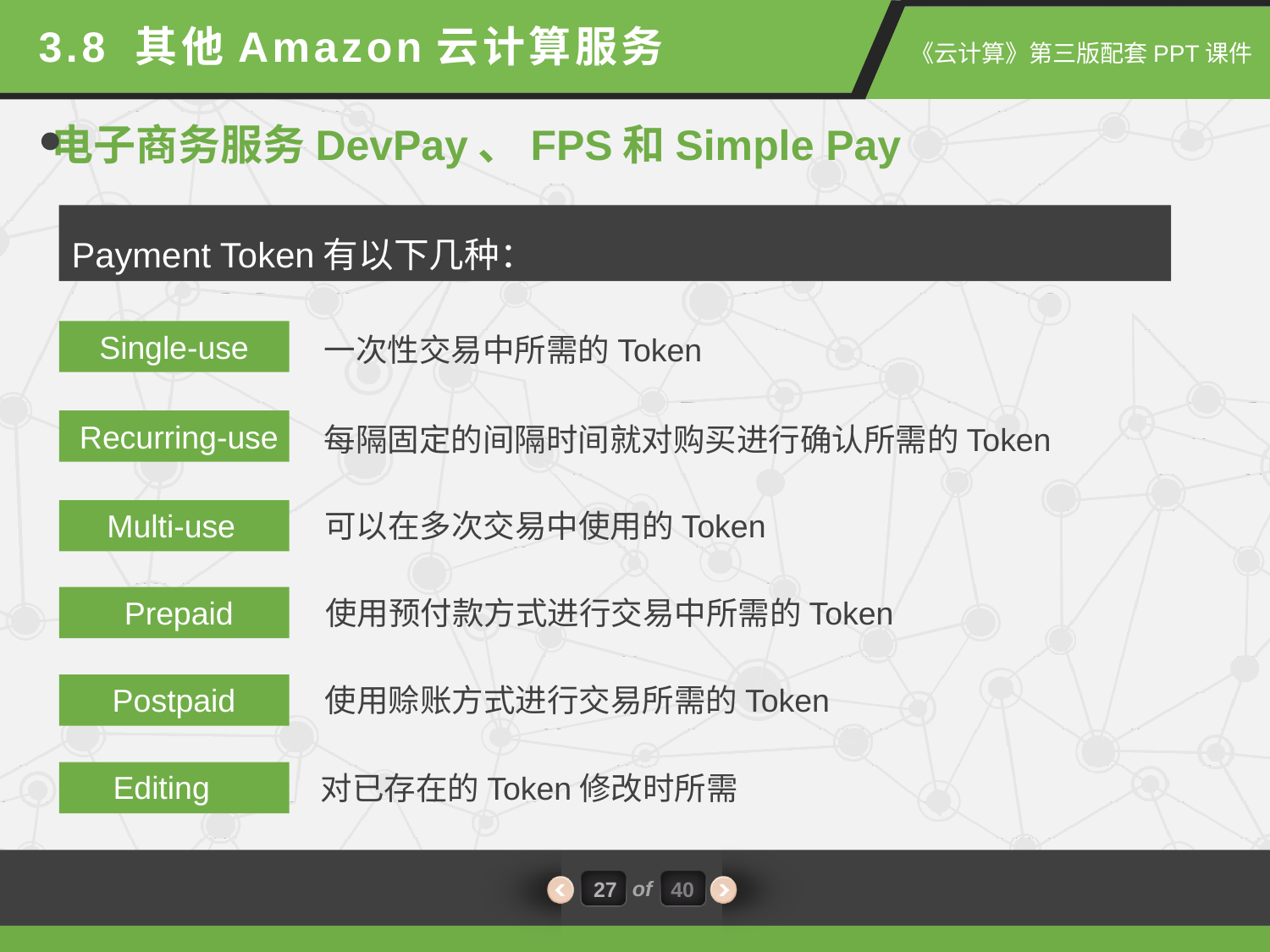

3.8 其他Amazon云计算服务
电子商务服务DevPay、FPS和Simple Pay

Payment Token有以下几种：

Single-use
一次性交易中所需的Token

Recurring-use
每隔固定的间隔时间就对购买进行确认所需的Token

Multi-use
可以在多次交易中使用的Token

Prepaid
使用预付款方式进行交易中所需的Token
Postpaid

使用赊账方式进行交易所需的Token
Editing

对已存在的Token修改时所需
27